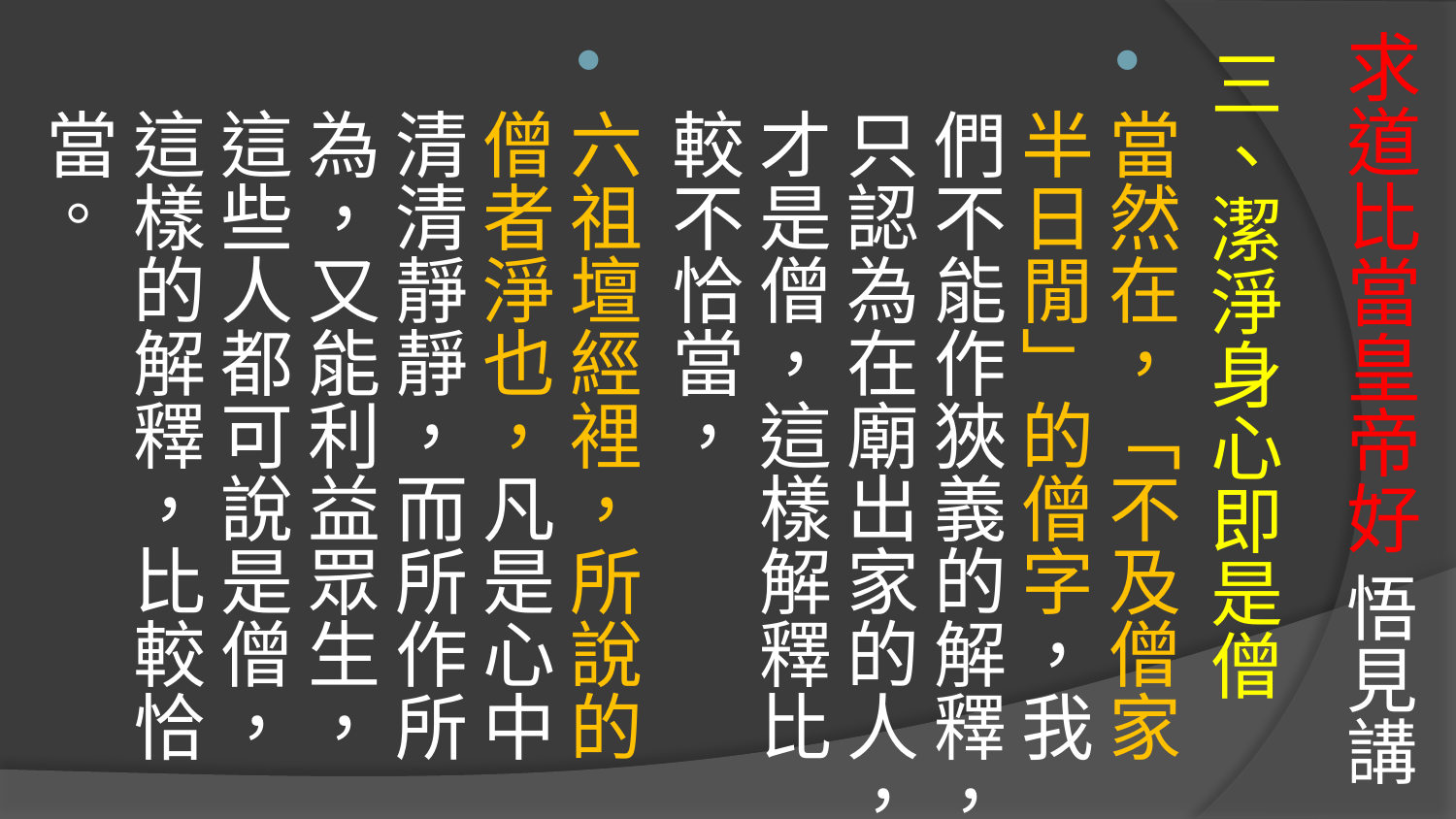

# 求道比當皇帝好 悟見講
三、潔淨身心即是僧
當然在，「不及僧家半日閒」的僧字，我們不能作狹義的解釋，只認為在廟出家的人，才是僧，這樣解釋比較不恰當，
六祖壇經裡，所說的僧者淨也，凡是心中清清靜靜，而所作所為，又能利益眾生，這些人都可說是僧，這樣的解釋，比較恰當。